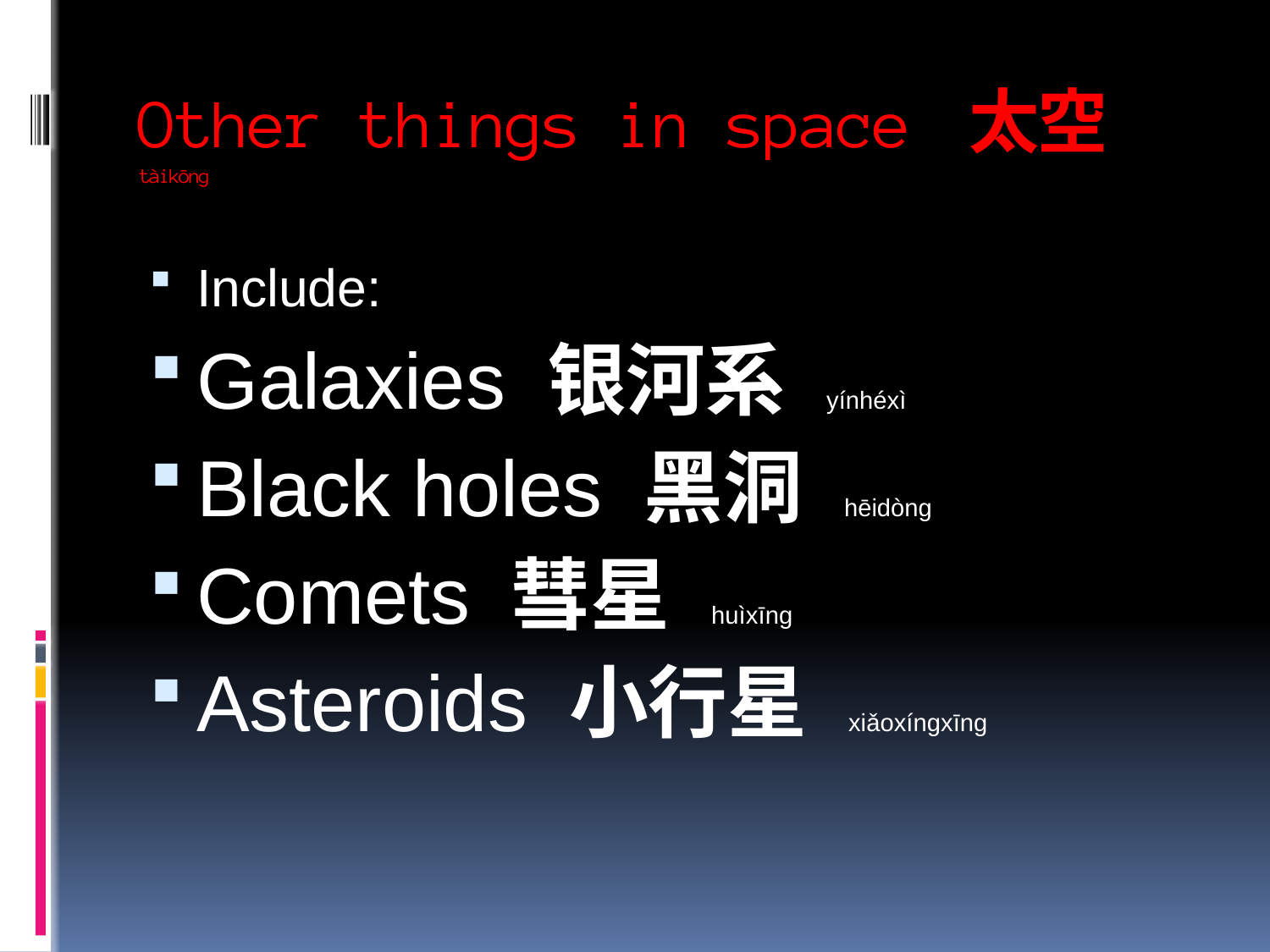

# Other things in space 太空tàikōng
Include:
Galaxies 银河系 yínhéxì
Black holes 黑洞 hēidòng
Comets 彗星 huìxīng
Asteroids 小行星 xiǎoxíngxīng